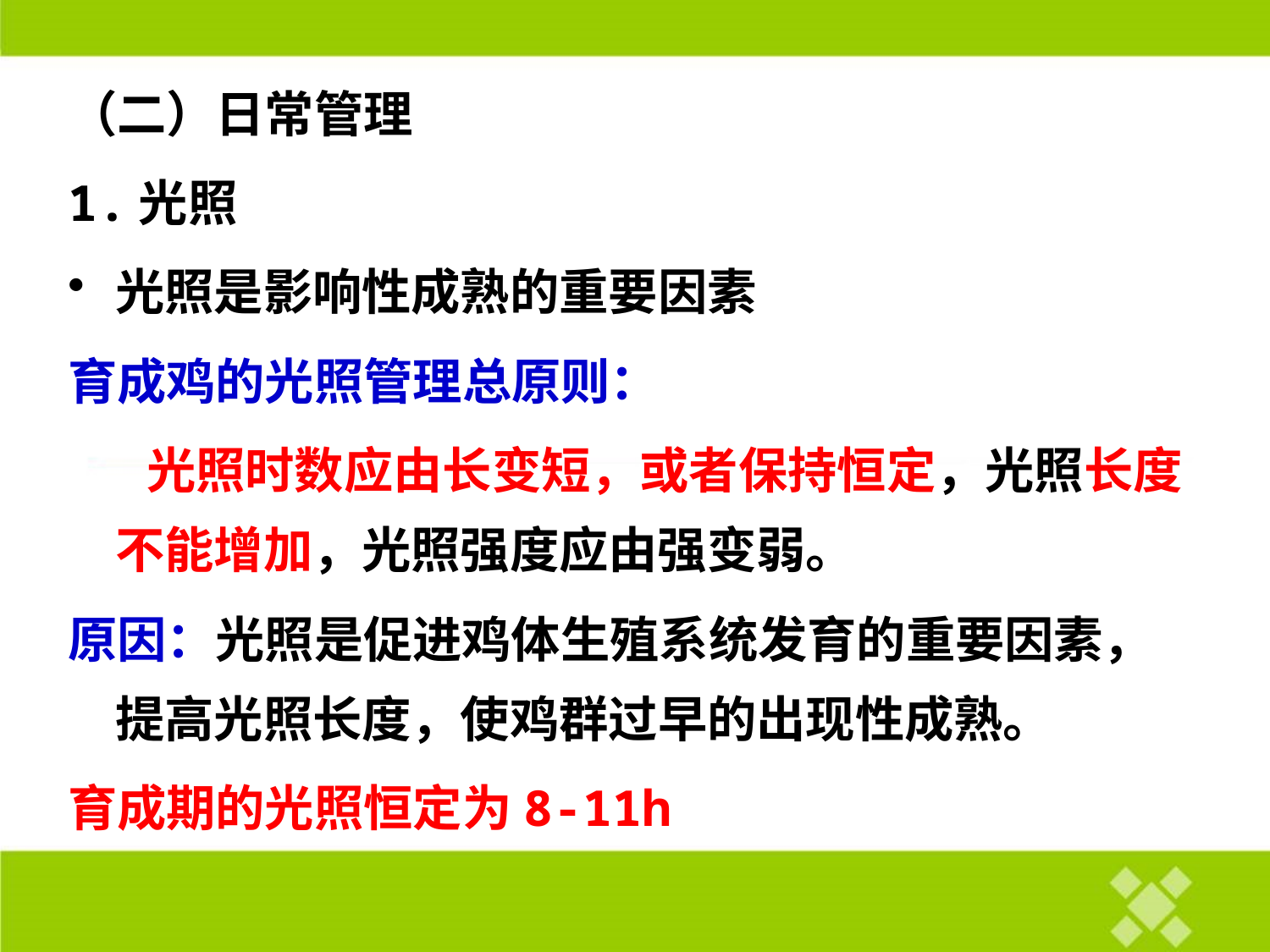

（二）日常管理
1.光照
光照是影响性成熟的重要因素
育成鸡的光照管理总原则：
      光照时数应由长变短，或者保持恒定，光照长度不能增加，光照强度应由强变弱。
原因：光照是促进鸡体生殖系统发育的重要因素，提高光照长度，使鸡群过早的出现性成熟。
育成期的光照恒定为8-11h